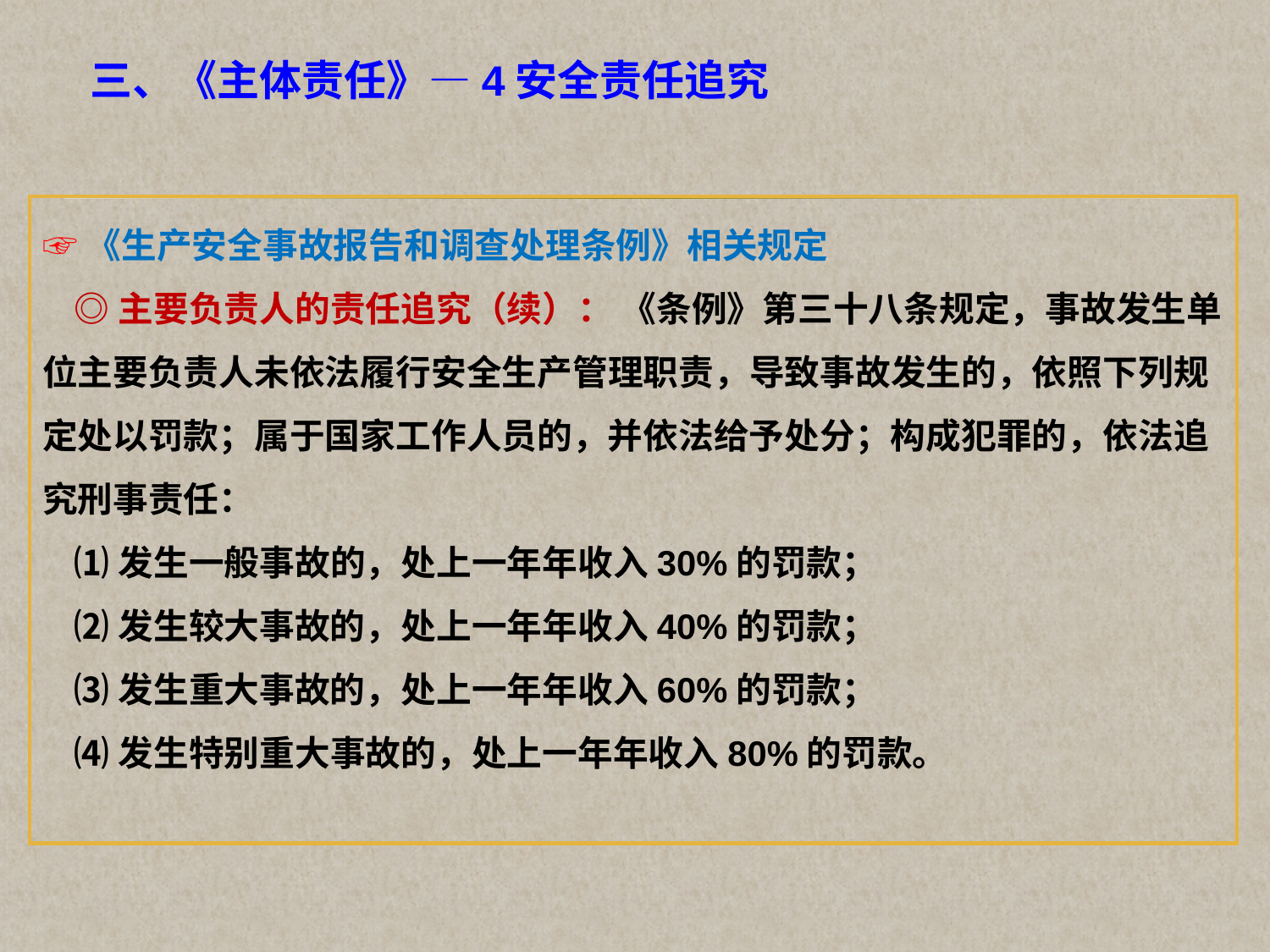

三、《主体责任》—4安全责任追究

☞《生产安全事故报告和调查处理条例》相关规定
    ◎主要负责人的责任追究（续）： 《条例》第三十八条规定，事故发生单位主要负责人未依法履行安全生产管理职责，导致事故发生的，依照下列规定处以罚款；属于国家工作人员的，并依法给予处分；构成犯罪的，依法追究刑事责任：
    ⑴发生一般事故的，处上一年年收入30%的罚款；
    ⑵发生较大事故的，处上一年年收入40%的罚款；
    ⑶发生重大事故的，处上一年年收入60%的罚款；
    ⑷发生特别重大事故的，处上一年年收入80%的罚款。